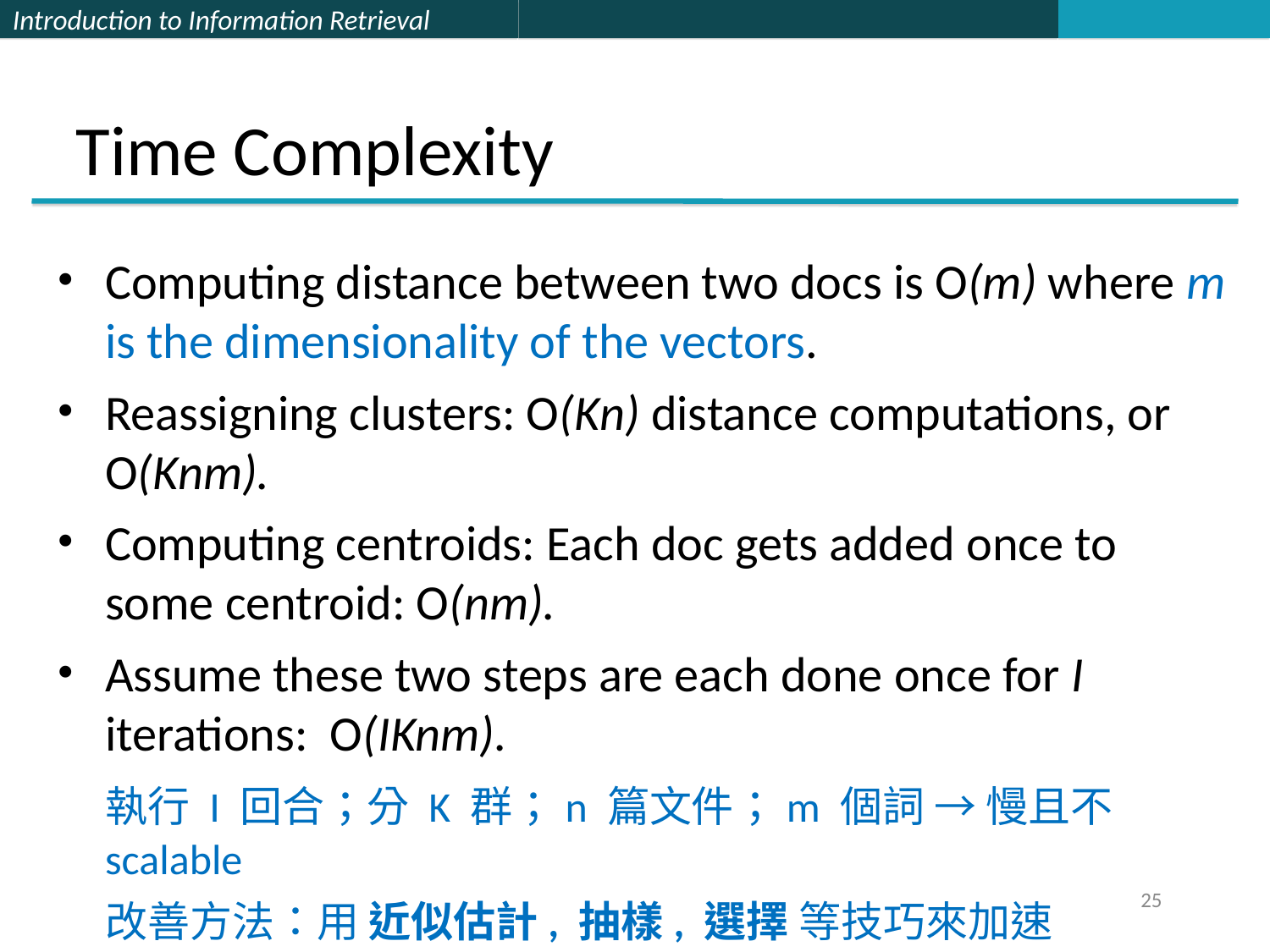

# Time Complexity
Computing distance between two docs is O(m) where m is the dimensionality of the vectors.
Reassigning clusters: O(Kn) distance computations, or O(Knm).
Computing centroids: Each doc gets added once to some centroid: O(nm).
Assume these two steps are each done once for I iterations:  O(IKnm).
	執行 I 回合；分 K 群；n 篇文件；m 個詞 → 慢且不scalable
	改善方法：用 近似估計, 抽樣, 選擇 等技巧來加速
25